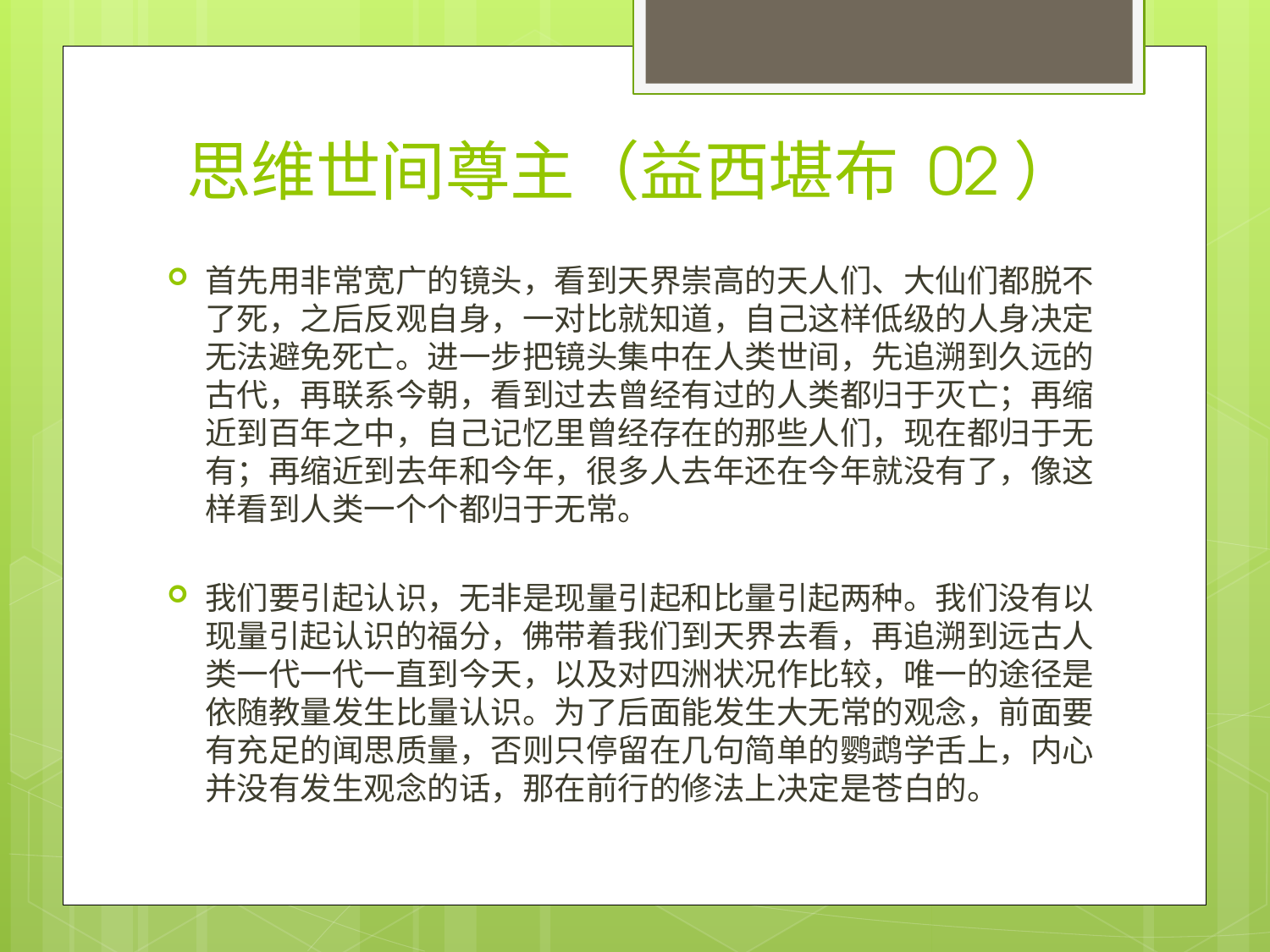

# 思维世间尊主（益西堪布 02）

首先用非常宽广的镜头，看到天界崇高的天人们、大仙们都脱不了死，之后反观自身，一对比就知道，自己这样低级的人身决定无法避免死亡。进一步把镜头集中在人类世间，先追溯到久远的古代，再联系今朝，看到过去曾经有过的人类都归于灭亡；再缩近到百年之中，自己记忆里曾经存在的那些人们，现在都归于无有；再缩近到去年和今年，很多人去年还在今年就没有了，像这样看到人类一个个都归于无常。

我们要引起认识，无非是现量引起和比量引起两种。我们没有以现量引起认识的福分，佛带着我们到天界去看，再追溯到远古人类一代一代一直到今天，以及对四洲状况作比较，唯一的途径是依随教量发生比量认识。为了后面能发生大无常的观念，前面要有充足的闻思质量，否则只停留在几句简单的鹦鹉学舌上，内心并没有发生观念的话，那在前行的修法上决定是苍白的。